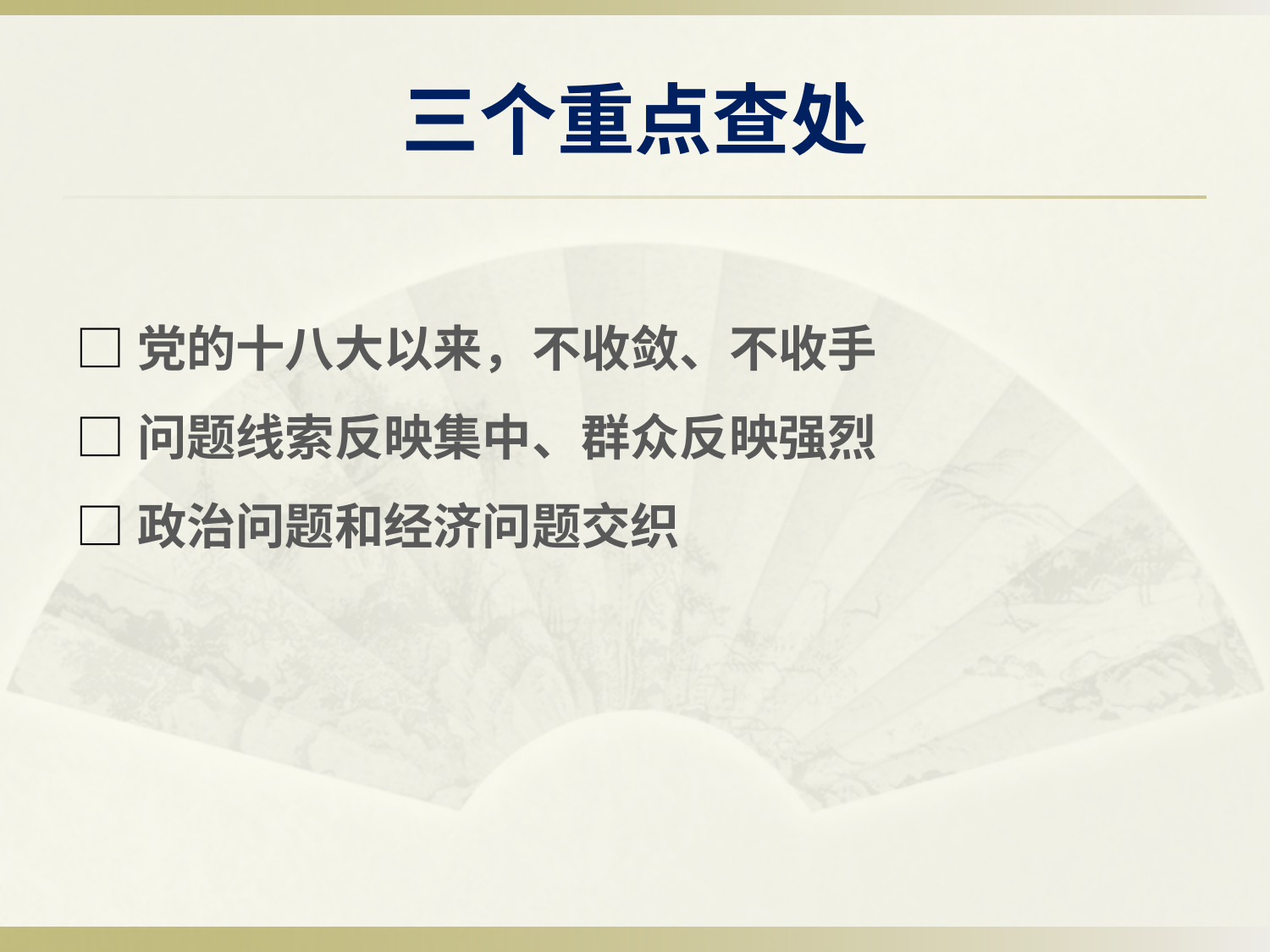

# 三个重点查处

□党的十八大以来，不收敛、不收手
□问题线索反映集中、群众反映强烈
□政治问题和经济问题交织